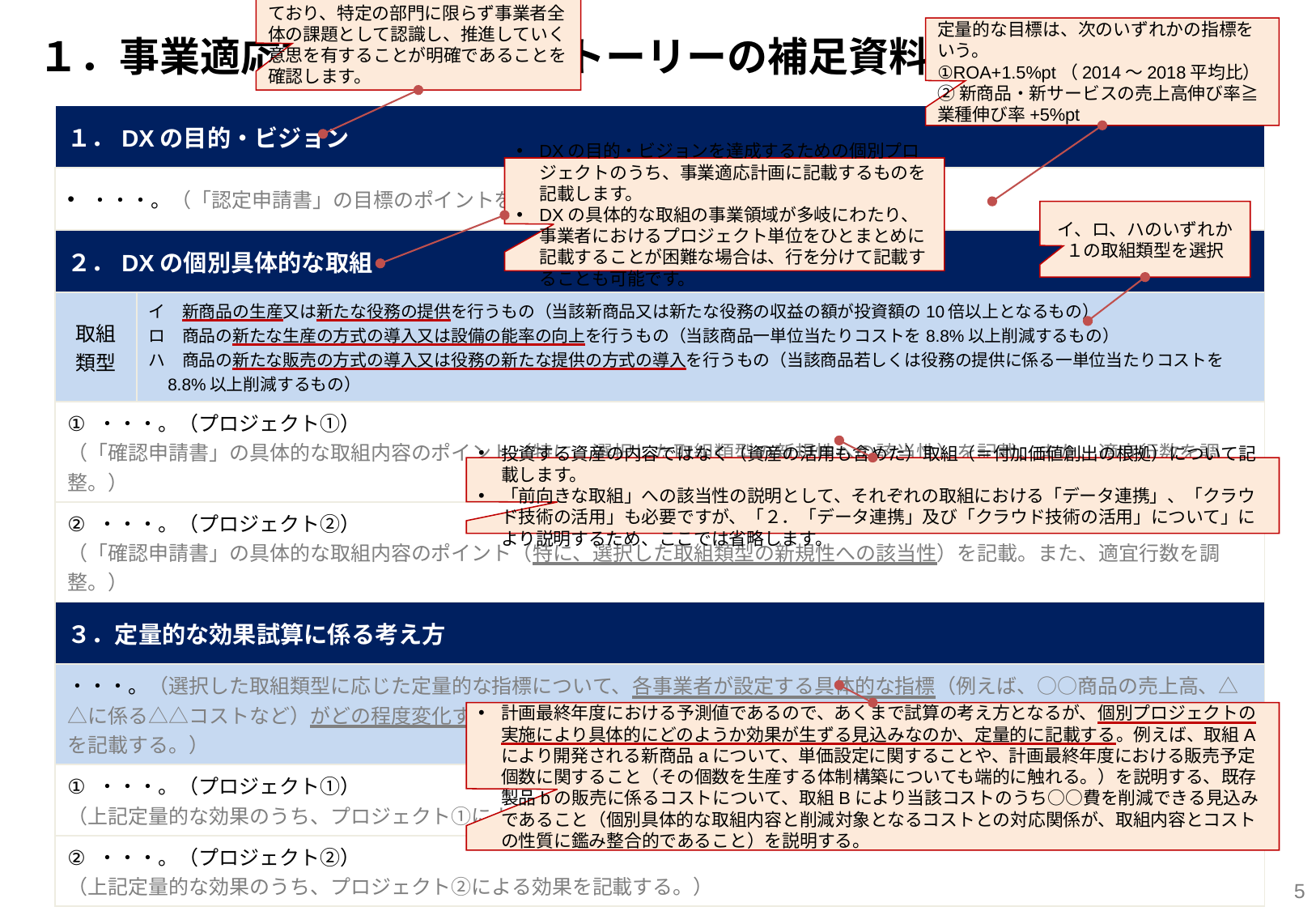

DXを重要な経営戦略として位置づけており、特定の部門に限らず事業者全体の課題として認識し、推進していく意思を有することが明確であることを確認します。
定量的な目標は、次のいずれかの指標をいう。
①ROA+1.5%pt（2014～2018平均比）
②新商品・新サービスの売上高伸び率≧業種伸び率+5%pt
# １．事業適応計画の基本的ストーリーの補足資料
| １．DXの目的・ビジョン |  |
| --- | --- |
| ・・・。（「認定申請書」の目標のポイントを記載。定量的な目標も記載する。） |  |
| ２．DXの個別具体的な取組 |  |
| 取組類型 | イ　新商品の生産又は新たな役務の提供を行うもの（当該新商品又は新たな役務の収益の額が投資額の10倍以上となるもの） ロ　商品の新たな生産の方式の導入又は設備の能率の向上を行うもの（当該商品一単位当たりコストを8.8%以上削減するもの） ハ　商品の新たな販売の方式の導入又は役務の新たな提供の方式の導入を行うもの（当該商品若しくは役務の提供に係る一単位当たりコストを8.8%以上削減するもの） |
| ・・・。（プロジェクト①） （「確認申請書」の具体的な取組内容のポイント（特に、選択した取組類型の新規性への該当性）を記載。また、適宜行数を調整。） |  |
| ・・・。（プロジェクト②） （「確認申請書」の具体的な取組内容のポイント（特に、選択した取組類型の新規性への該当性）を記載。また、適宜行数を調整。） |  |
| ３．定量的な効果試算に係る考え方 |  |
| ・・・。（選択した取組類型に応じた定量的な指標について、各事業者が設定する具体的な指標（例えば、○○商品の売上高、△△に係る△△コストなど）がどの程度変化するのか（例えば、売上高であれば、○○商品の売上高が投資額のXX.X倍となる旨）を記載する。） |  |
| ・・・。（プロジェクト①） （上記定量的な効果のうち、プロジェクト①による効果を記載する。） |  |
| ・・・。（プロジェクト②） （上記定量的な効果のうち、プロジェクト②による効果を記載する。） |  |
DXの目的・ビジョンを達成するための個別プロジェクトのうち、事業適応計画に記載するものを記載します。
DXの具体的な取組の事業領域が多岐にわたり、事業者におけるプロジェクト単位をひとまとめに記載することが困難な場合は、行を分けて記載することも可能です。
イ、ロ、ハのいずれか１の取組類型を選択
投資する資産の内容ではなく（資産の活用も含めた）取組（＝付加価値創出の根拠）について記載します。
「前向きな取組」への該当性の説明として、それぞれの取組における「データ連携」、「クラウド技術の活用」も必要ですが、「２．「データ連携」及び「クラウド技術の活用」について」により説明するため、ここでは省略します。
計画最終年度における予測値であるので、あくまで試算の考え方となるが、個別プロジェクトの実施により具体的にどのようか効果が生ずる見込みなのか、定量的に記載する。例えば、取組Aにより開発される新商品aについて、単価設定に関することや、計画最終年度における販売予定個数に関すること（その個数を生産する体制構築についても端的に触れる。）を説明する、既存製品bの販売に係るコストについて、取組Bにより当該コストのうち○○費を削減できる見込みであること（個別具体的な取組内容と削減対象となるコストとの対応関係が、取組内容とコストの性質に鑑み整合的であること）を説明する。